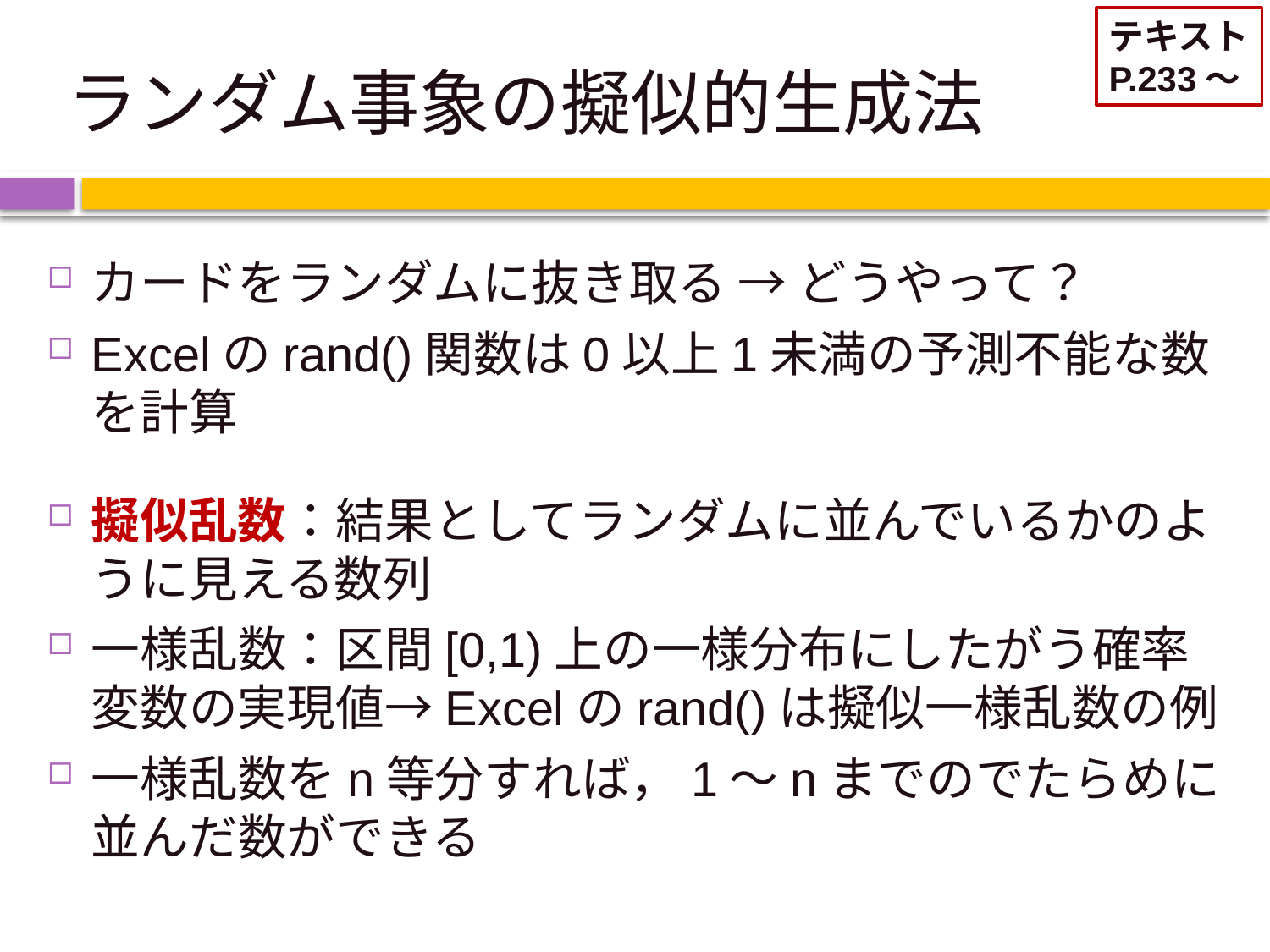

テキスト
P.233～
# ランダム事象の擬似的生成法
カードをランダムに抜き取る → どうやって？
Excelのrand()関数は0以上1未満の予測不能な数を計算

擬似乱数：結果としてランダムに並んでいるかのように見える数列
一様乱数：区間[0,1)上の一様分布にしたがう確率変数の実現値→Excelのrand()は擬似一様乱数の例
一様乱数をn等分すれば，1～nまでのでたらめに並んだ数ができる